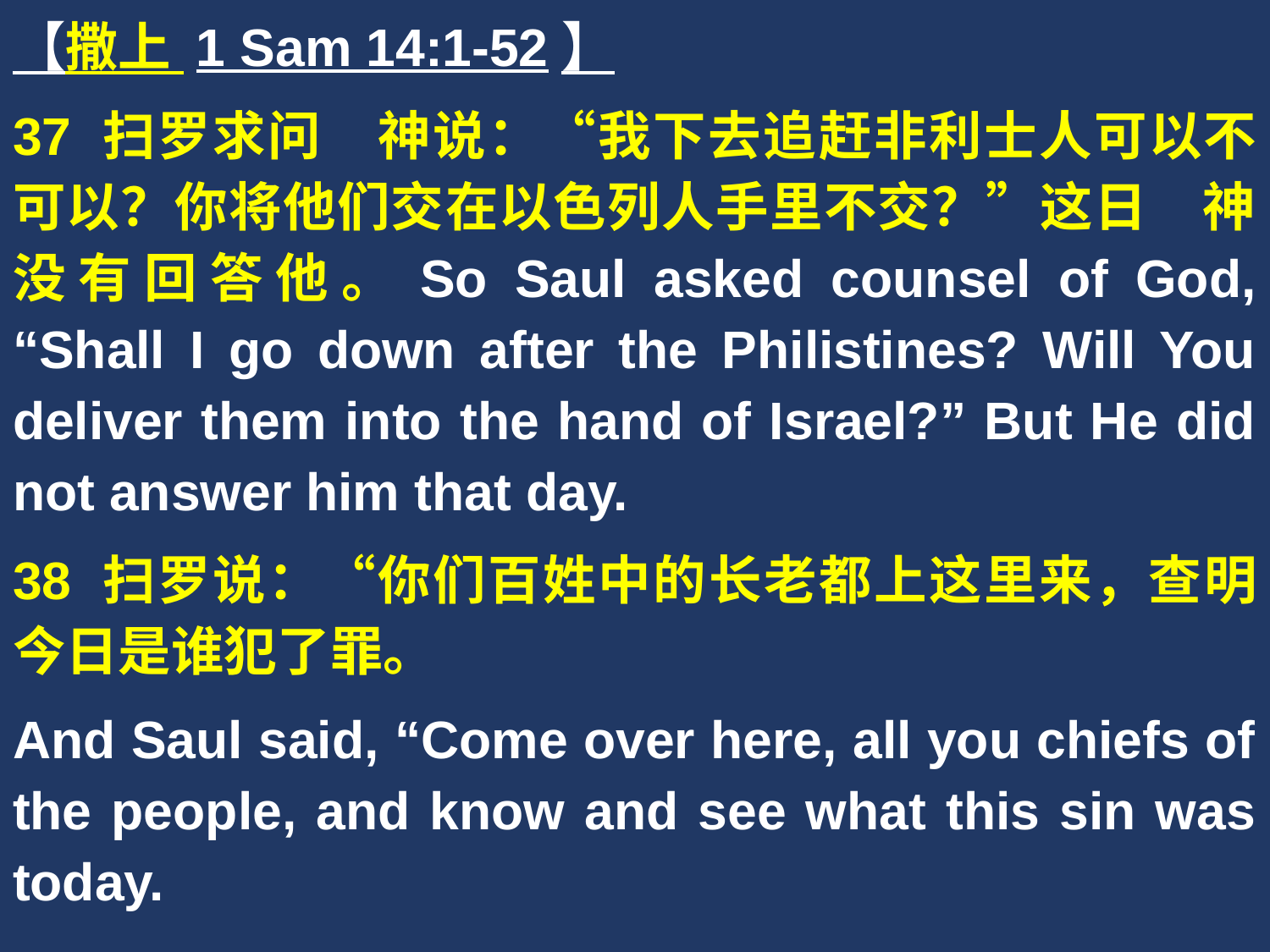

【撒上 1 Sam 14:1-52】
37 扫罗求问　神说：“我下去追赶非利士人可以不可以？你将他们交在以色列人手里不交？”这日　神没有回答他。So Saul asked counsel of God, “Shall I go down after the Philistines? Will You deliver them into the hand of Israel?” But He did not answer him that day.
38 扫罗说：“你们百姓中的长老都上这里来，查明今日是谁犯了罪。
And Saul said, “Come over here, all you chiefs of the people, and know and see what this sin was today.